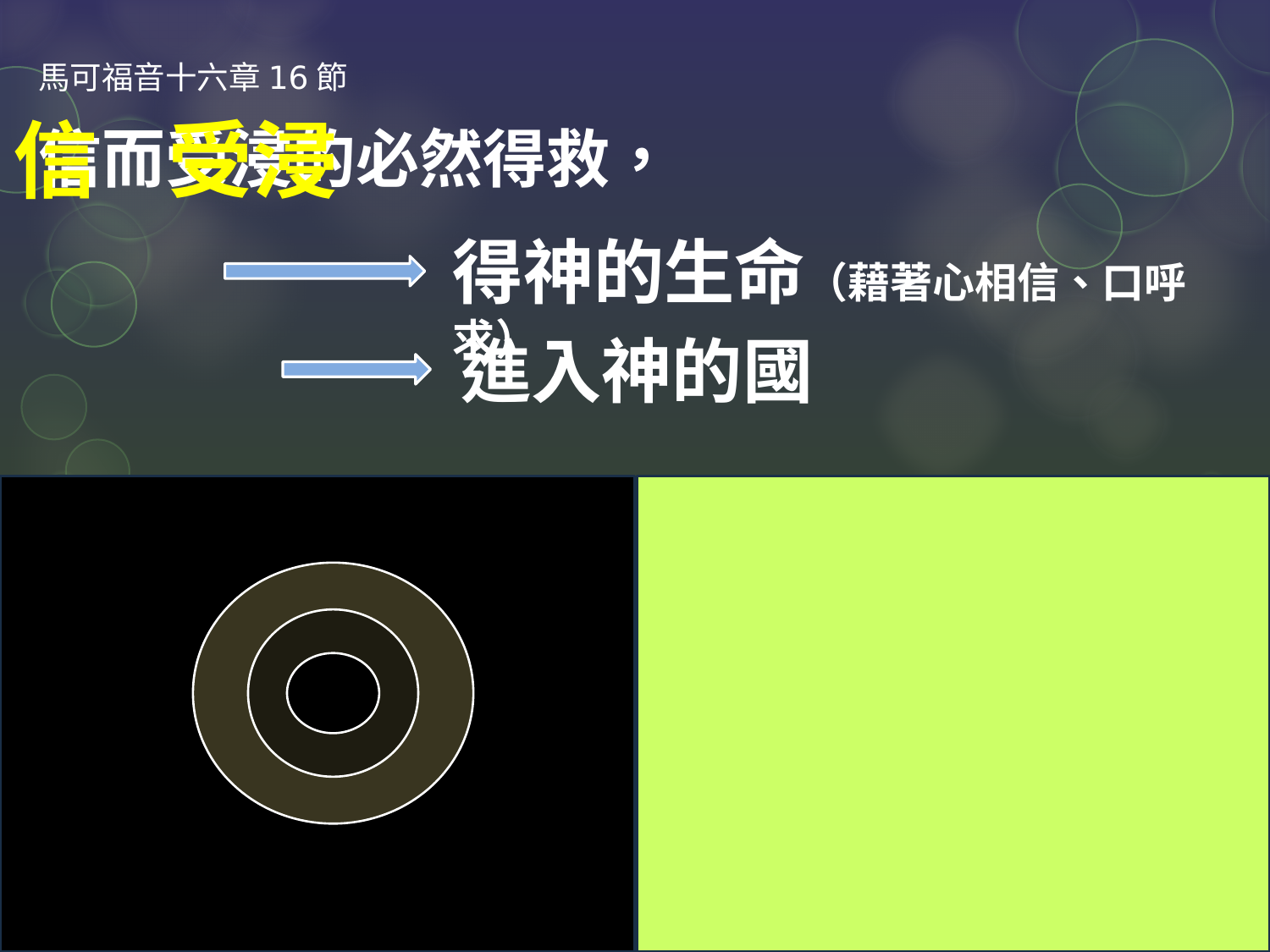

馬可福音十六章16節
信而受浸的必然得救，
信
受浸
得神的生命（藉著心相信、口呼求）

進入神的國